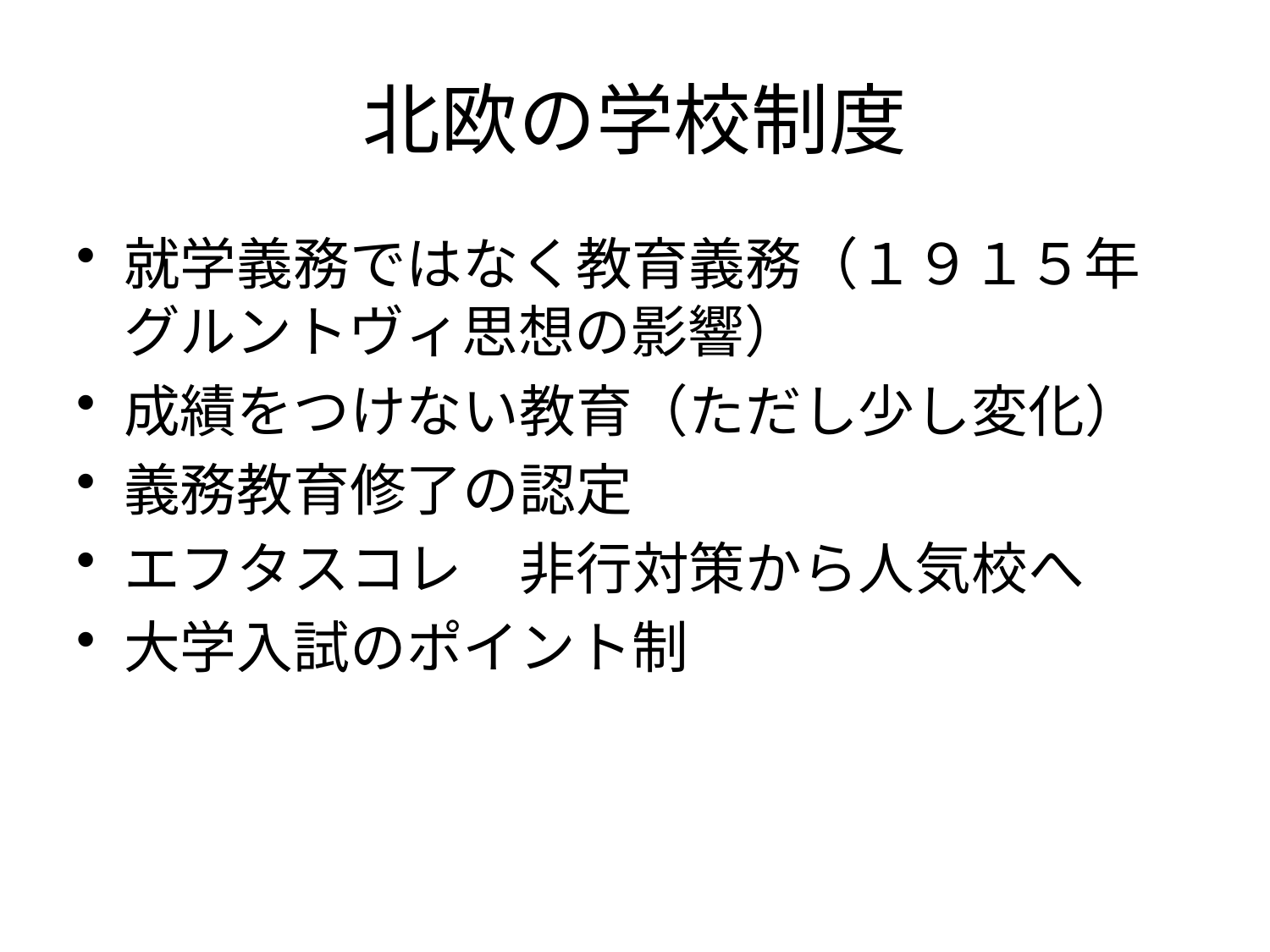

# 北欧の学校制度
就学義務ではなく教育義務（１９１５年グルントヴィ思想の影響）
成績をつけない教育（ただし少し変化）
義務教育修了の認定
エフタスコレ　非行対策から人気校へ
大学入試のポイント制